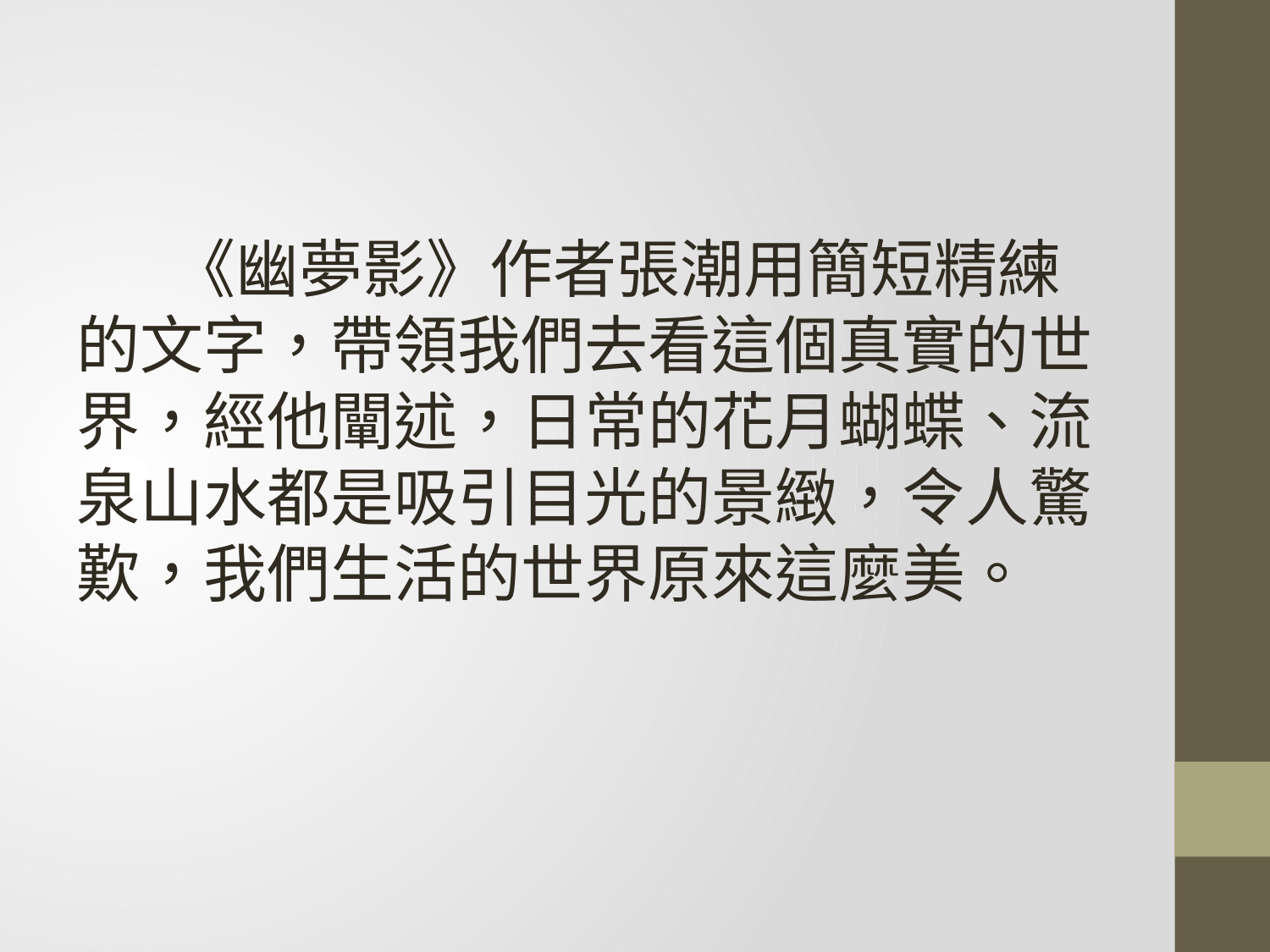

#
          《幽夢影》作者張潮用簡短精練的文字，帶領我們去看這個真實的世界，經他闡述，日常的花月蝴蝶、流泉山水都是吸引目光的景緻，令人驚歎，我們生活的世界原來這麼美。